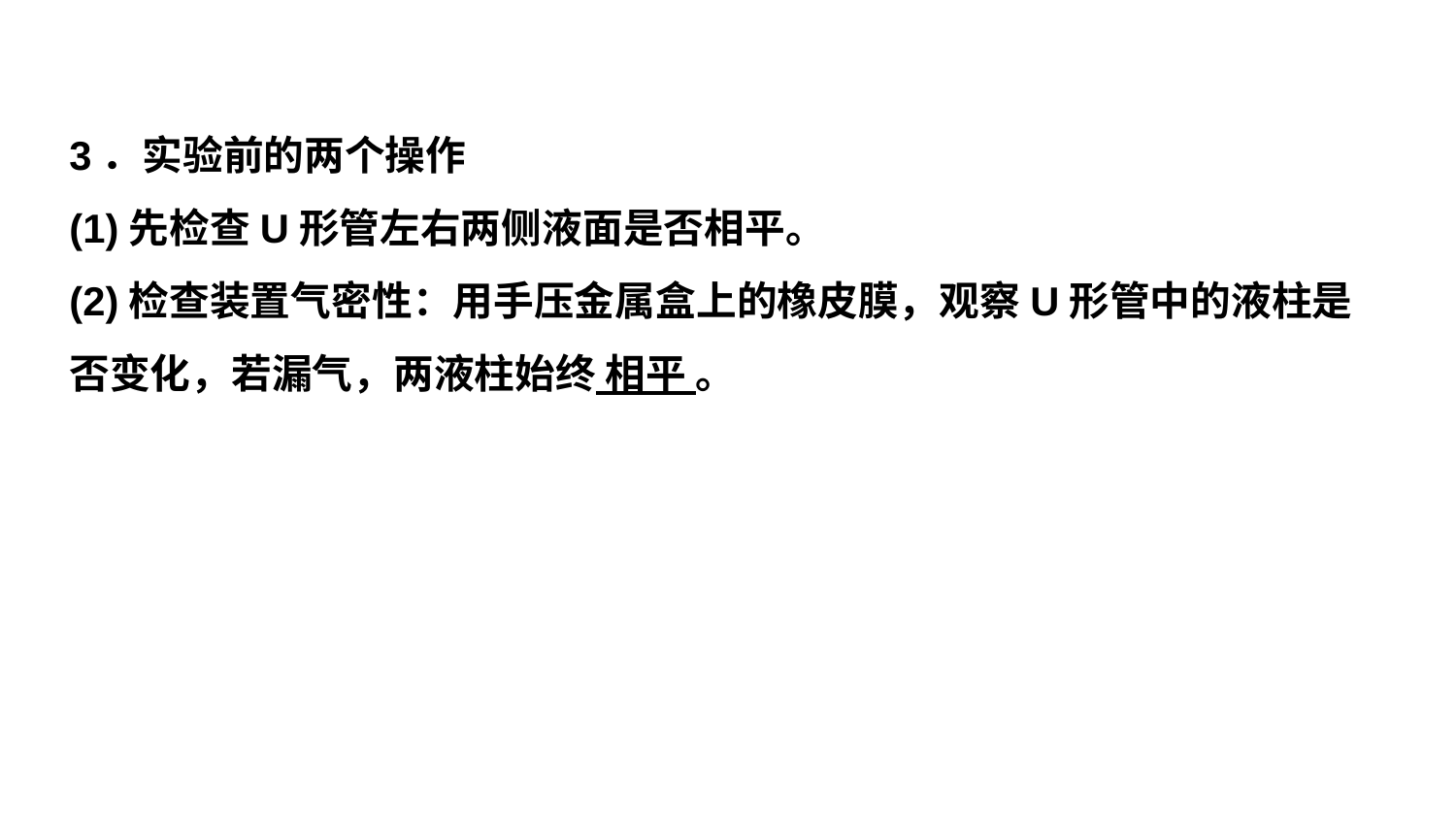

3．实验前的两个操作
(1)先检查U形管左右两侧液面是否相平。
(2)检查装置气密性：用手压金属盒上的橡皮膜，观察U形管中的液柱是否变化，若漏气，两液柱始终 相平 。